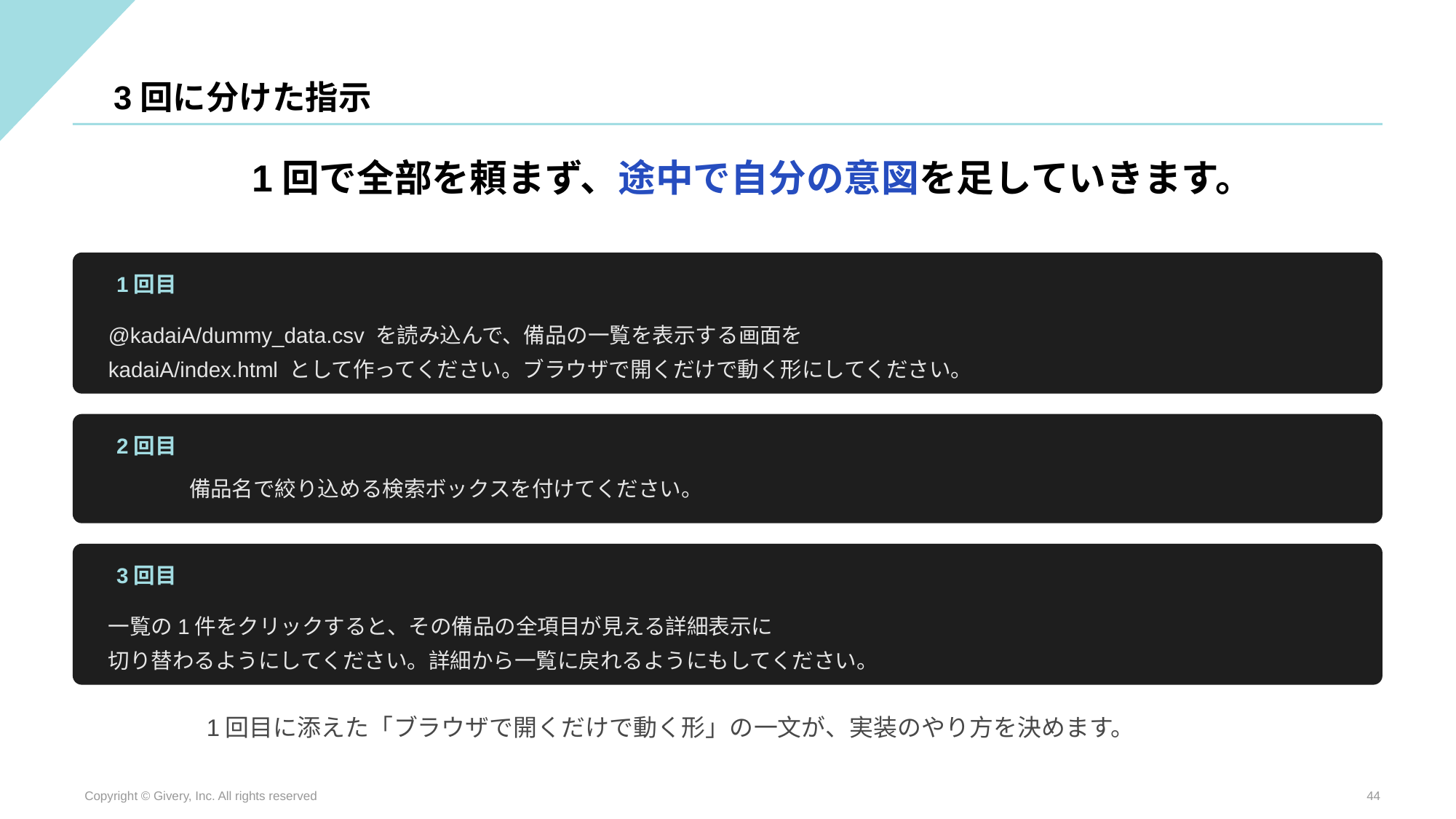

3回に分けた指示

1回で全部を頼まず、途中で自分の意図を足していきます。

1回目
@kadaiA/dummy_data.csv を読み込んで、備品の一覧を表示する画面を
kadaiA/index.html として作ってください。ブラウザで開くだけで動く形にしてください。

2回目
備品名で絞り込める検索ボックスを付けてください。

3回目
一覧の1件をクリックすると、その備品の全項目が見える詳細表示に
切り替わるようにしてください。詳細から一覧に戻れるようにもしてください。
1回目に添えた「ブラウザで開くだけで動く形」の一文が、実装のやり方を決めます。
Copyright © Givery, Inc. All rights reserved
44